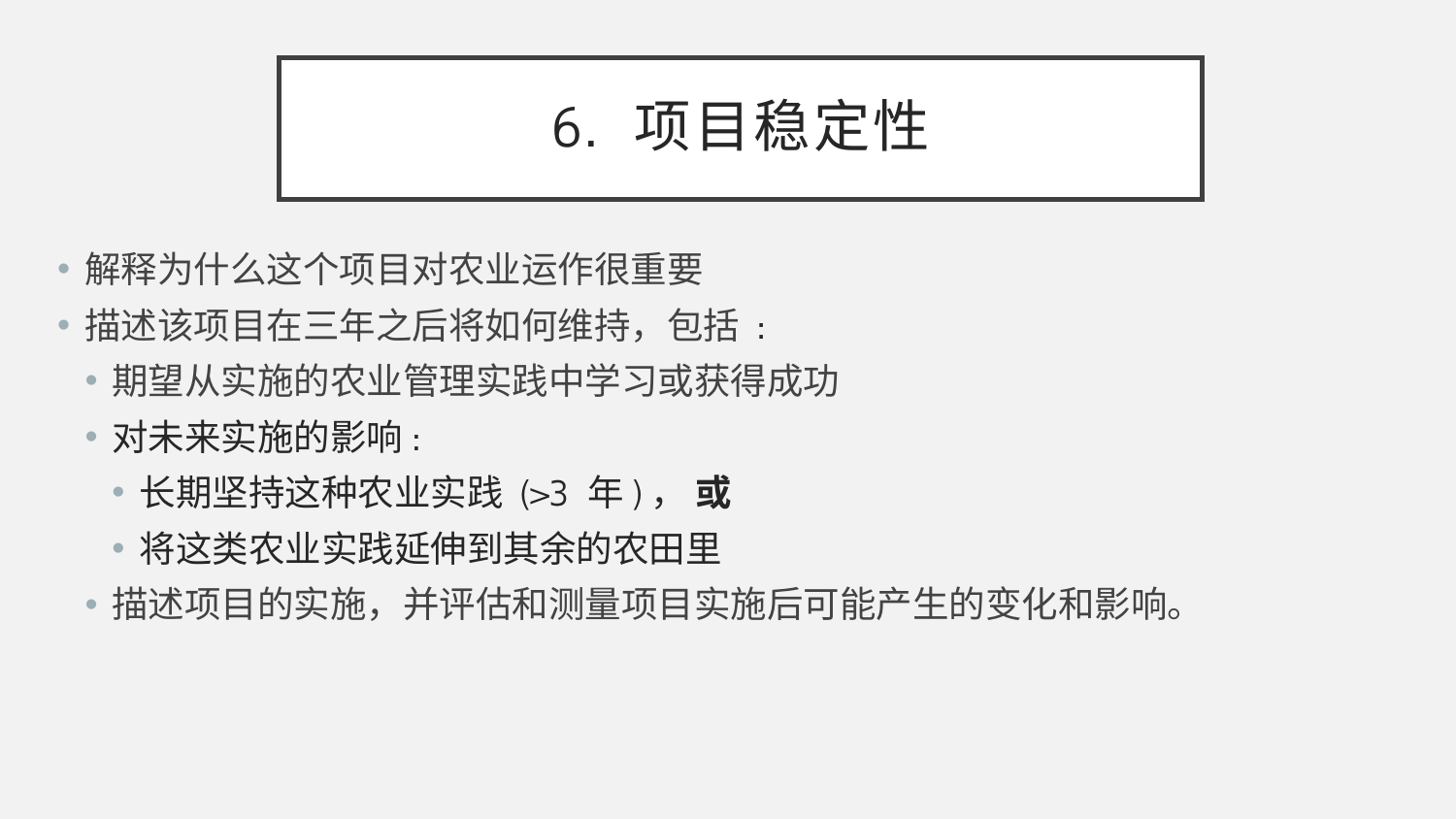

# 6. 项目稳定性
解释为什么这个项目对农业运作很重要
描述该项目在三年之后将如何维持，包括 :
期望从实施的农业管理实践中学习或获得成功
对未来实施的影响:
长期坚持这种农业实践 (>3 年)， 或
将这类农业实践延伸到其余的农田里
描述项目的实施，并评估和测量项目实施后可能产生的变化和影响。